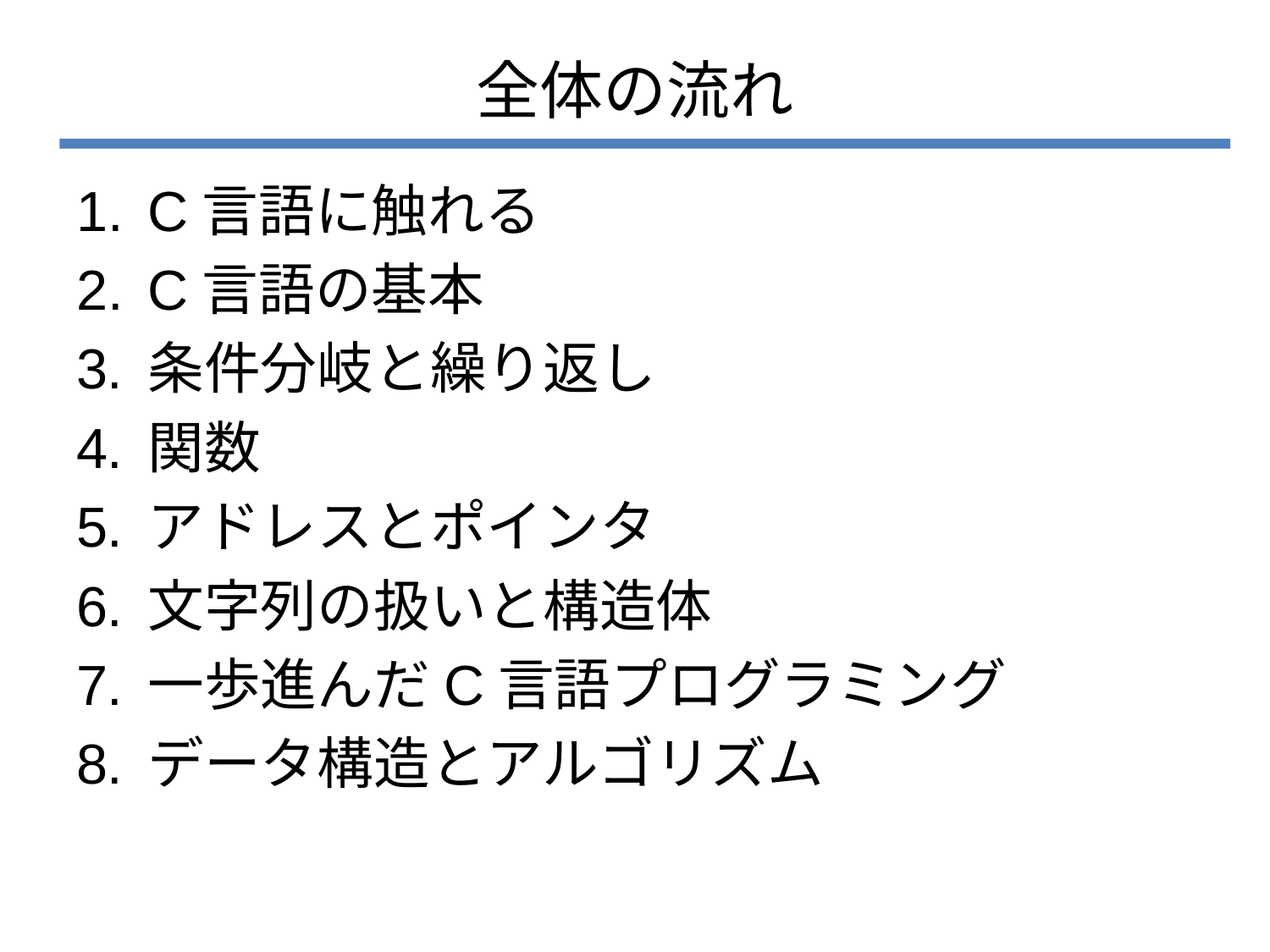

# 全体の流れ
C言語に触れる
C言語の基本
条件分岐と繰り返し
関数
アドレスとポインタ
文字列の扱いと構造体
一歩進んだC言語プログラミング
データ構造とアルゴリズム